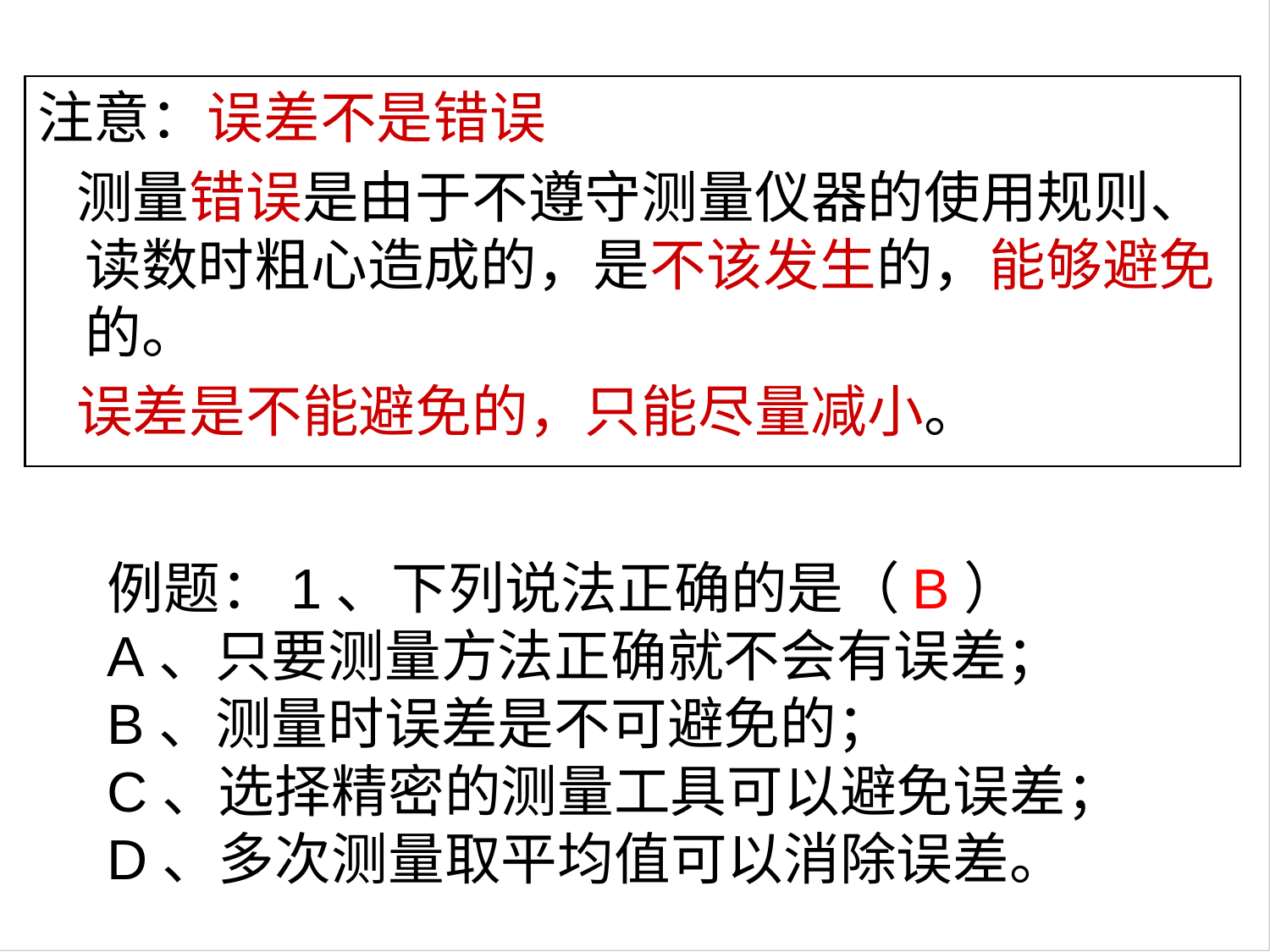

注意：误差不是错误
  测量错误是由于不遵守测量仪器的使用规则、读数时粗心造成的，是不该发生的，能够避免的。
  误差是不能避免的，只能尽量减小。

例题：1、下列说法正确的是（     ）
A、只要测量方法正确就不会有误差；
B、测量时误差是不可避免的；
C、选择精密的测量工具可以避免误差；
D、多次测量取平均值可以消除误差。
B